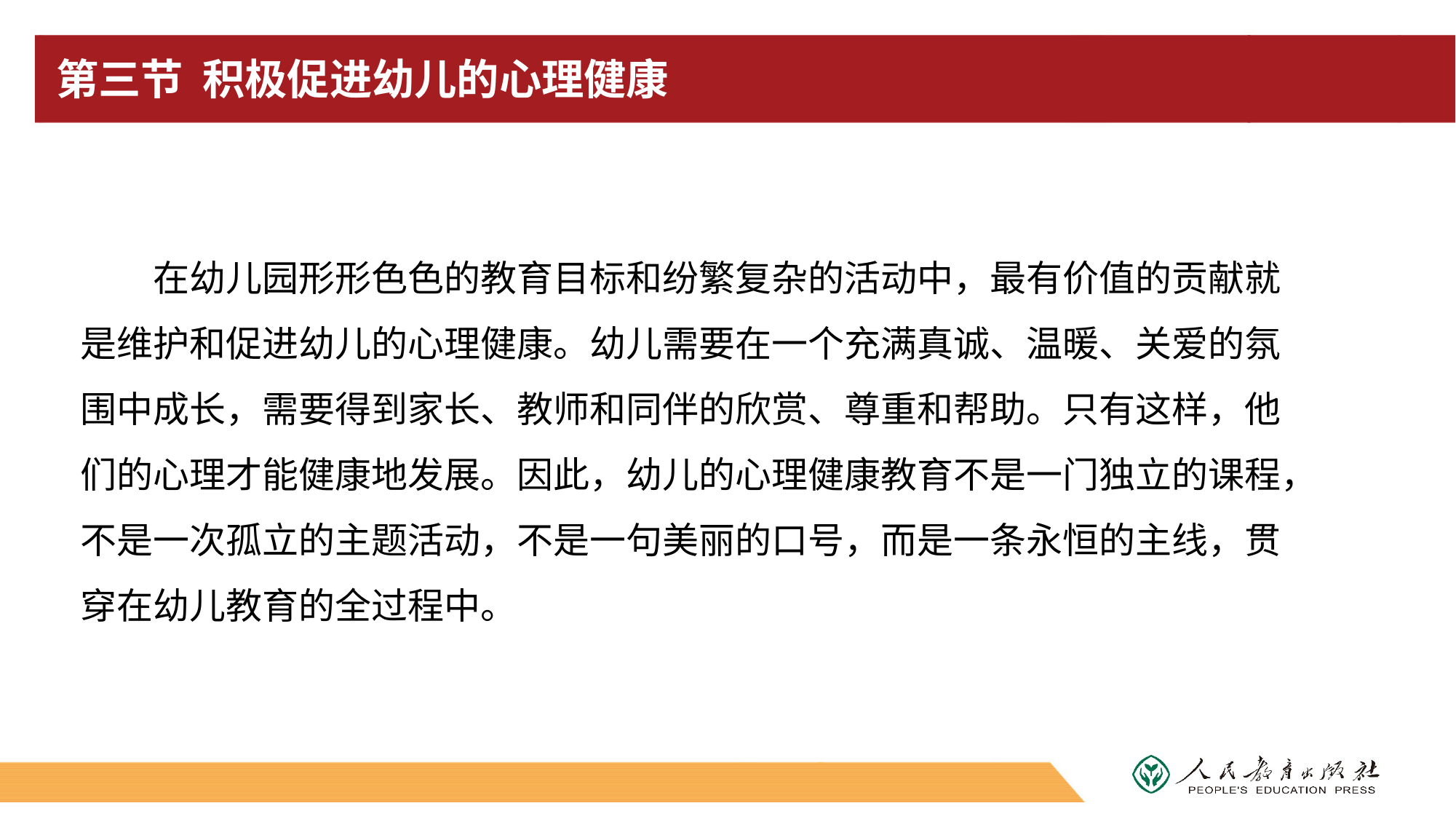

# 第三节  积极促进幼儿的心理健康

在幼儿园形形色色的教育目标和纷繁复杂的活动中，最有价值的贡献就是维护和促进幼儿的心理健康。幼儿需要在一个充满真诚、温暖、关爱的氛围中成长，需要得到家长、教师和同伴的欣赏、尊重和帮助。只有这样，他们的心理才能健康地发展。因此，幼儿的心理健康教育不是一门独立的课程，不是一次孤立的主题活动，不是一句美丽的口号，而是一条永恒的主线，贯穿在幼儿教育的全过程中。